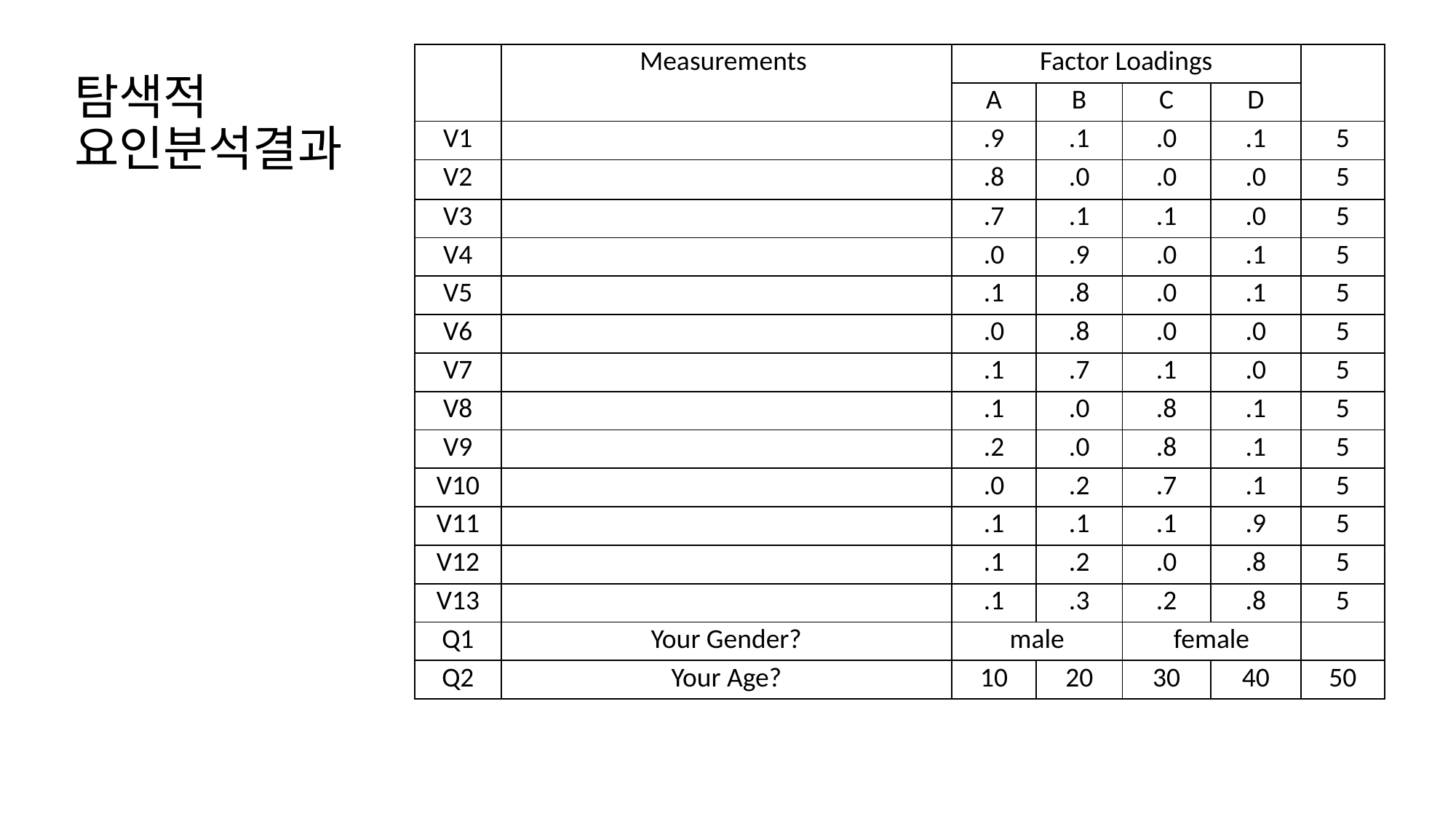

|  | Measurements | Factor Loadings |  |  |  |  |
| --- | --- | --- | --- | --- | --- | --- |
|  |  | A | B | C | D |  |
| V1 |  | .9 | .1 | .0 | .1 | 5 |
| V2 |  | .8 | .0 | .0 | .0 | 5 |
| V3 |  | .7 | .1 | .1 | .0 | 5 |
| V4 |  | .0 | .9 | .0 | .1 | 5 |
| V5 |  | .1 | .8 | .0 | .1 | 5 |
| V6 |  | .0 | .8 | .0 | .0 | 5 |
| V7 |  | .1 | .7 | .1 | .0 | 5 |
| V8 |  | .1 | .0 | .8 | .1 | 5 |
| V9 |  | .2 | .0 | .8 | .1 | 5 |
| V10 |  | .0 | .2 | .7 | .1 | 5 |
| V11 |  | .1 | .1 | .1 | .9 | 5 |
| V12 |  | .1 | .2 | .0 | .8 | 5 |
| V13 |  | .1 | .3 | .2 | .8 | 5 |
| Q1 | Your Gender? | male |  | female |  |  |
| Q2 | Your Age? | 10 | 20 | 30 | 40 | 50 |
# 탐색적 요인분석결과